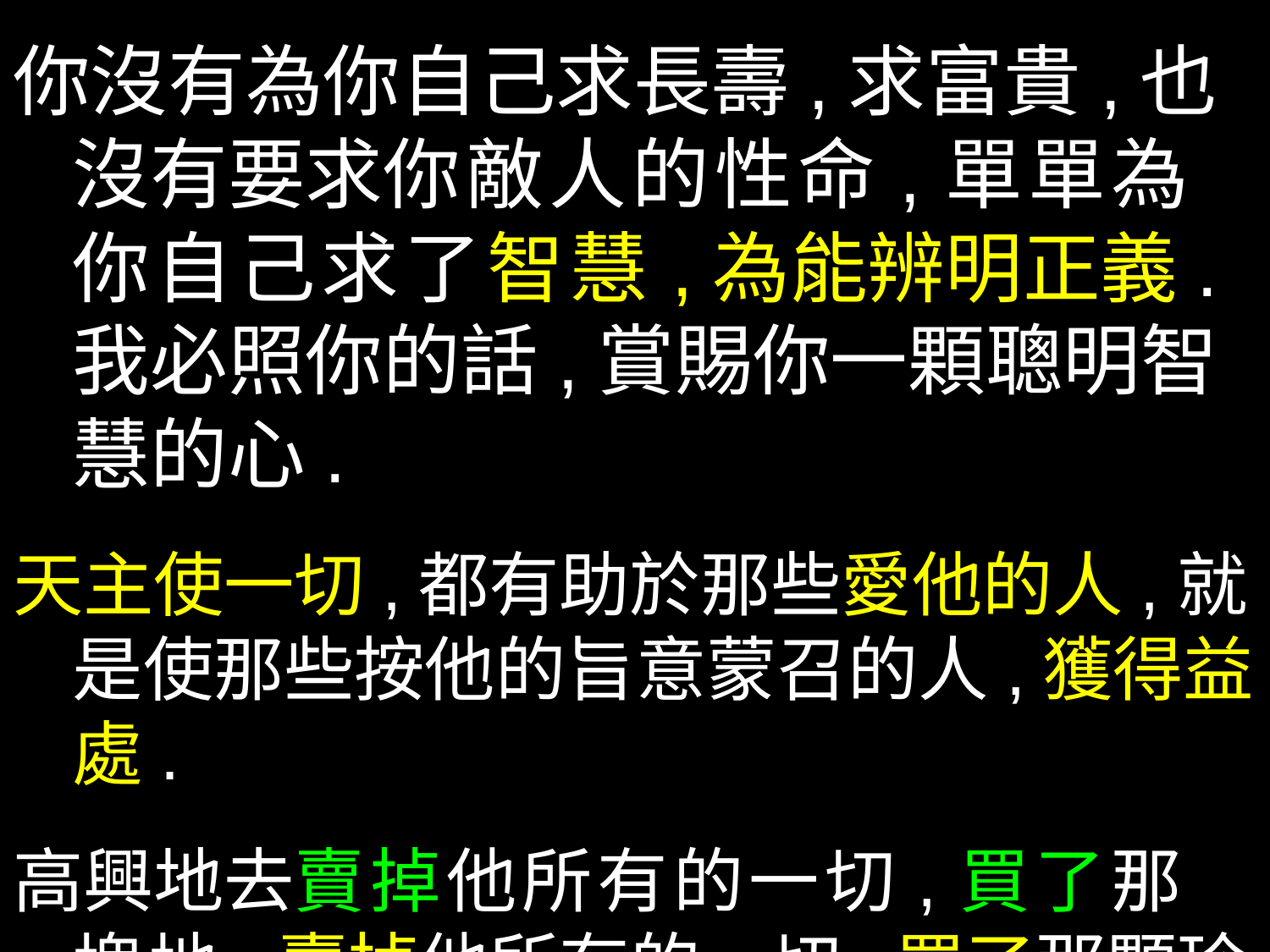

你沒有為你自己求長壽,求富貴,也沒有要求你敵人的性命,單單為你自己求了智慧,為能辨明正義.我必照你的話,賞賜你一顆聰明智慧的心.
天主使一切,都有助於那些愛他的人,就是使那些按他的旨意蒙召的人,獲得益處.
高興地去賣掉他所有的一切,買了那塊地.賣掉他所有的一切,買了那顆珍珠.